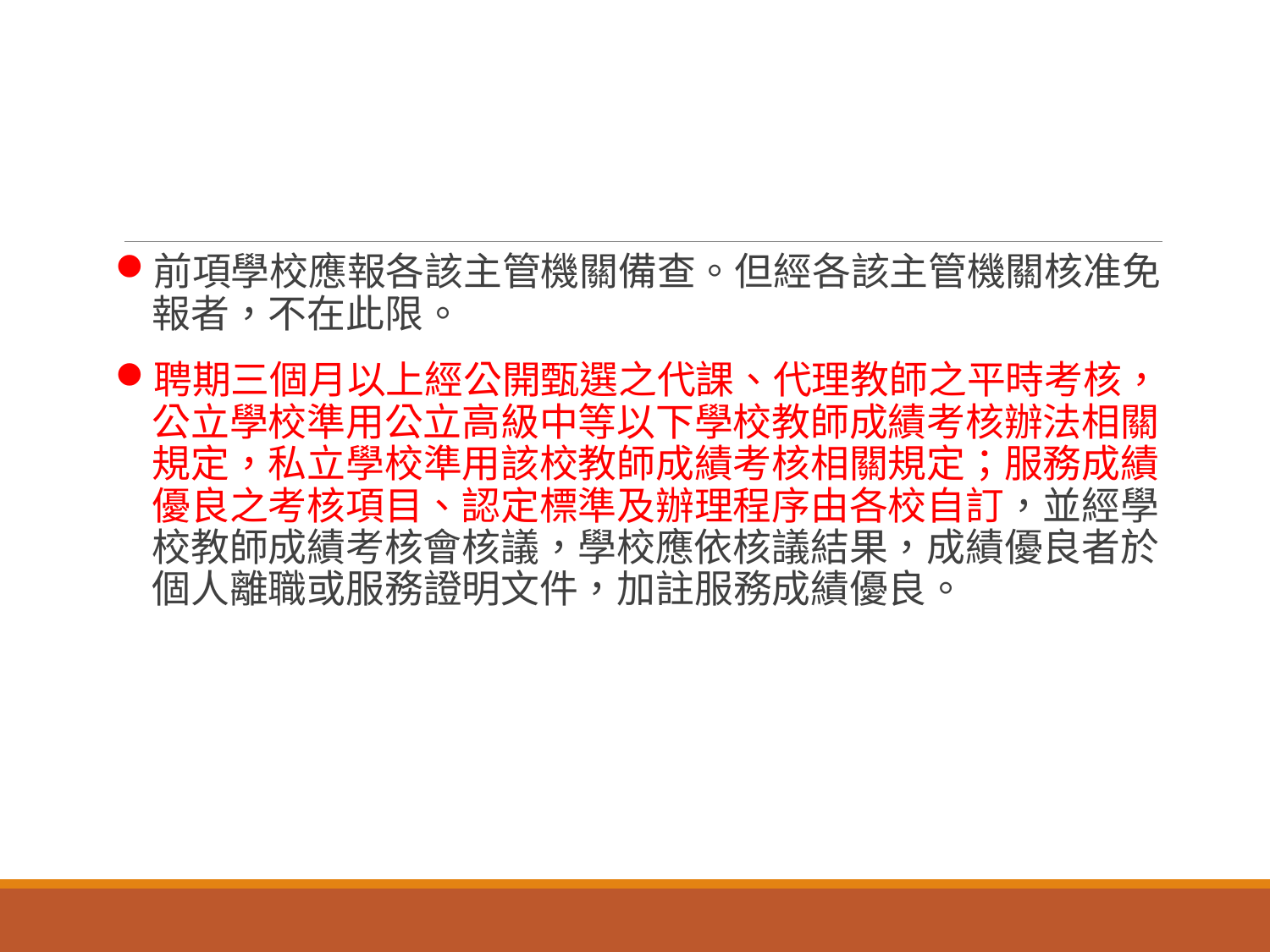

前項學校應報各該主管機關備查。但經各該主管機關核准免報者，不在此限。
聘期三個月以上經公開甄選之代課、代理教師之平時考核，公立學校準用公立高級中等以下學校教師成績考核辦法相關規定，私立學校準用該校教師成績考核相關規定；服務成績優良之考核項目、認定標準及辦理程序由各校自訂，並經學校教師成績考核會核議，學校應依核議結果，成績優良者於個人離職或服務證明文件，加註服務成績優良。